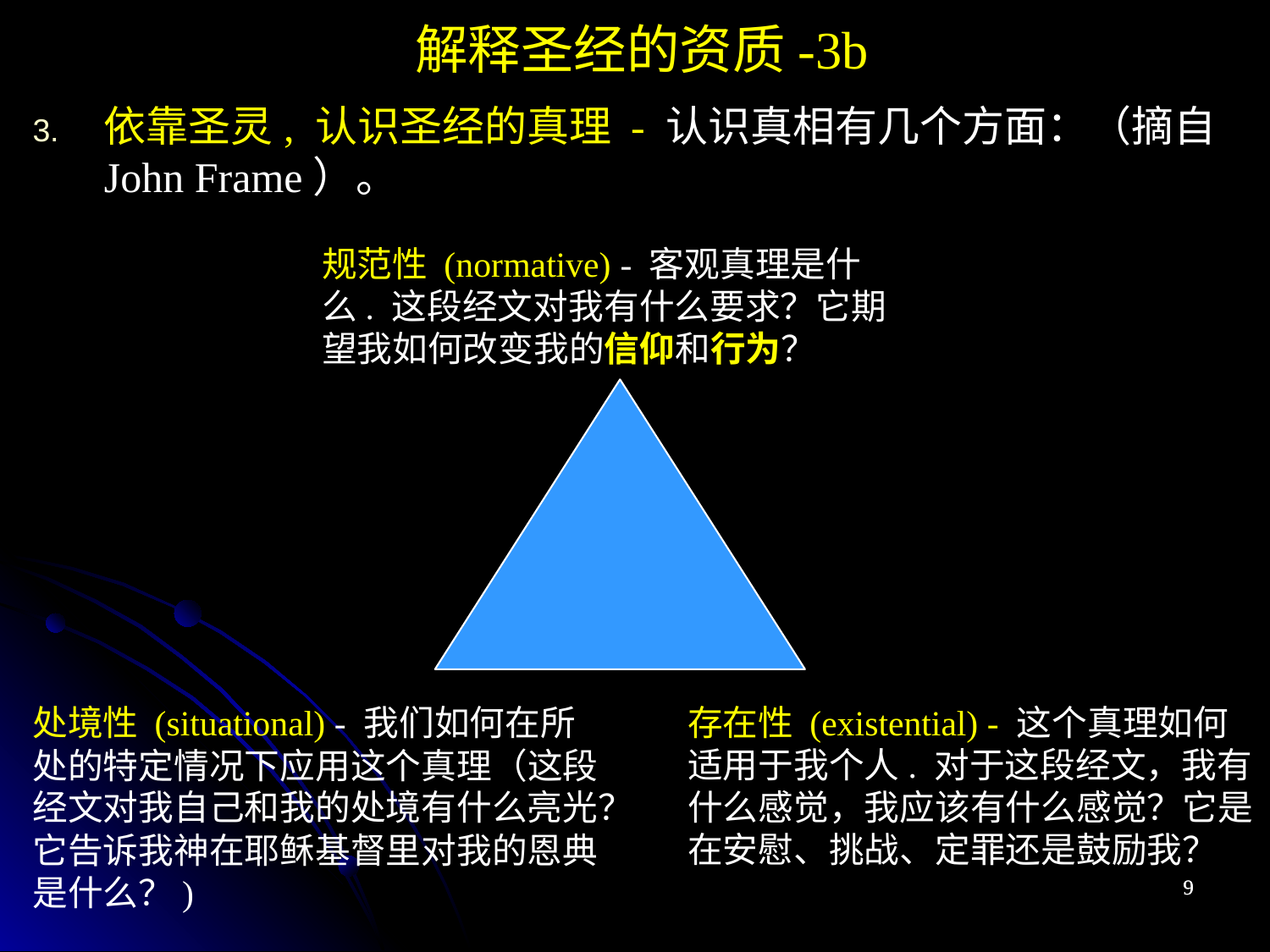

解释圣经的资质-3b
依靠圣灵, 认识圣经的真理 - 认识真相有几个方面：（摘自John Frame）。
规范性 (normative) - 客观真理是什么. 这段经文对我有什么要求？它期望我如何改变我的信仰和行为？

处境性 (situational) - 我们如何在所处的特定情况下应用这个真理（这段经文对我自己和我的处境有什么亮光？它告诉我神在耶稣基督里对我的恩典是什么？)
存在性 (existential) - 这个真理如何适用于我个人. 对于这段经文，我有什么感觉，我应该有什么感觉？它是在安慰、挑战、定罪还是鼓励我？
9
9